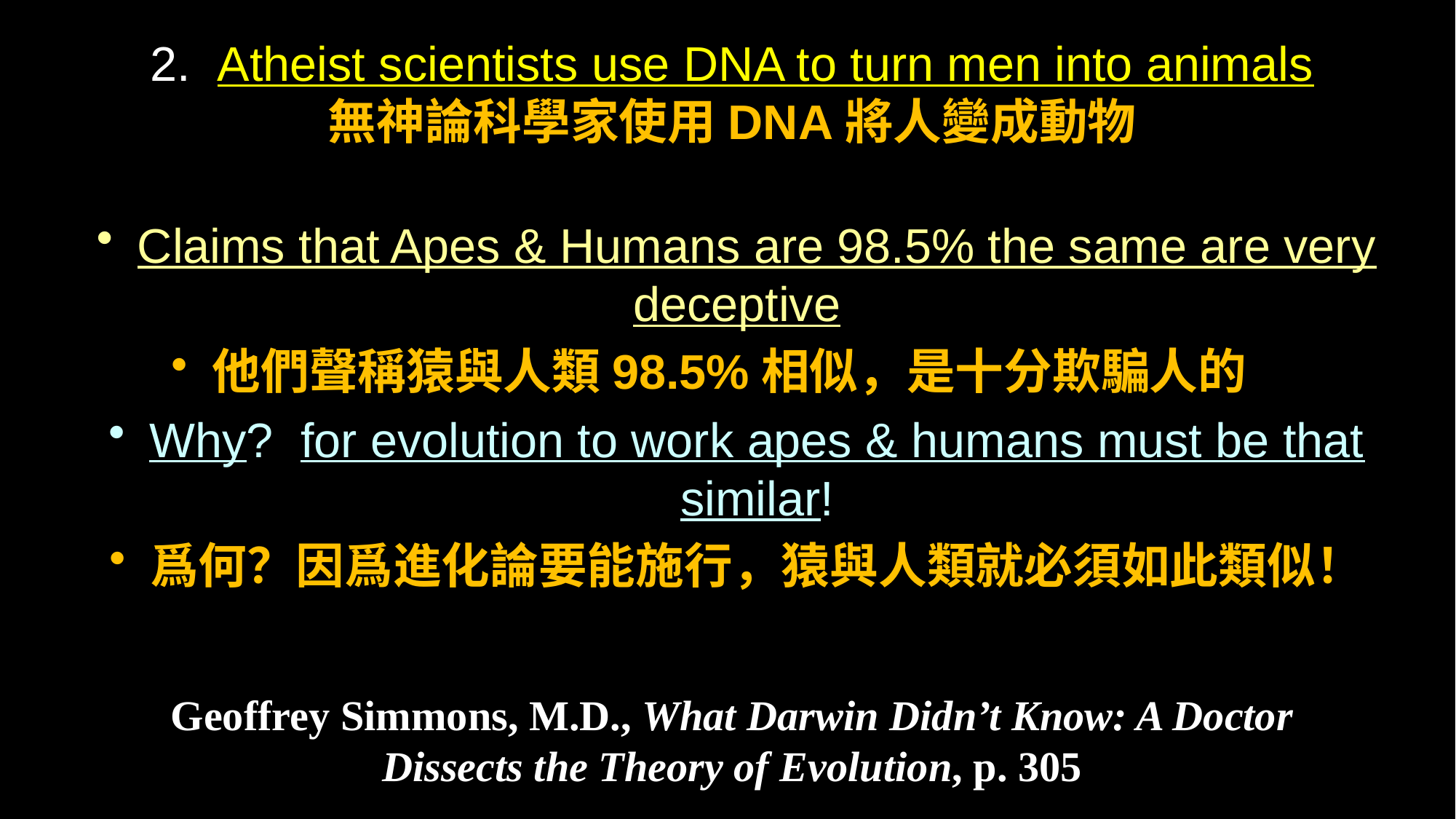

# 2.  Atheist scientists use DNA to turn men into animals 無神論科學家使用DNA將人變成動物
Claims that Apes & Humans are 98.5% the same are very deceptive
他們聲稱猿與人類98.5%相似，是十分欺騙人的
Why?  for evolution to work apes & humans must be that similar!
爲何？因爲進化論要能施行，猿與人類就必須如此類似！

Geoffrey Simmons, M.D., What Darwin Didn’t Know: A Doctor Dissects the Theory of Evolution, p. 305